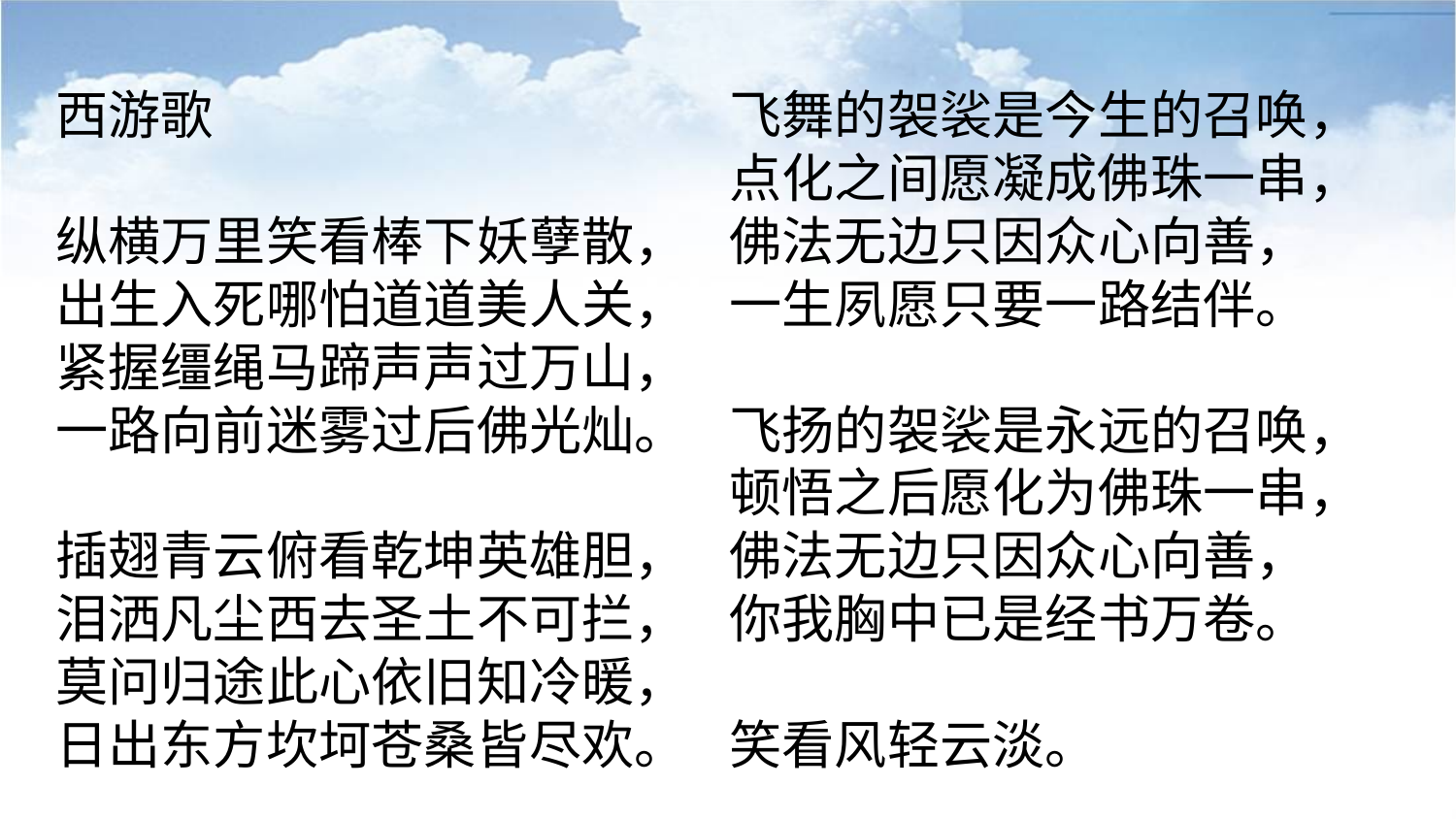

西游歌

纵横万里笑看棒下妖孽散，
出生入死哪怕道道美人关，
紧握缰绳马蹄声声过万山，
一路向前迷雾过后佛光灿。

插翅青云俯看乾坤英雄胆，
泪洒凡尘西去圣土不可拦，
莫问归途此心依旧知冷暖，
日出东方坎坷苍桑皆尽欢。
飞舞的袈裟是今生的召唤，
点化之间愿凝成佛珠一串，
佛法无边只因众心向善，
一生夙愿只要一路结伴。

飞扬的袈裟是永远的召唤，
顿悟之后愿化为佛珠一串，
佛法无边只因众心向善，
你我胸中已是经书万卷。

笑看风轻云淡。